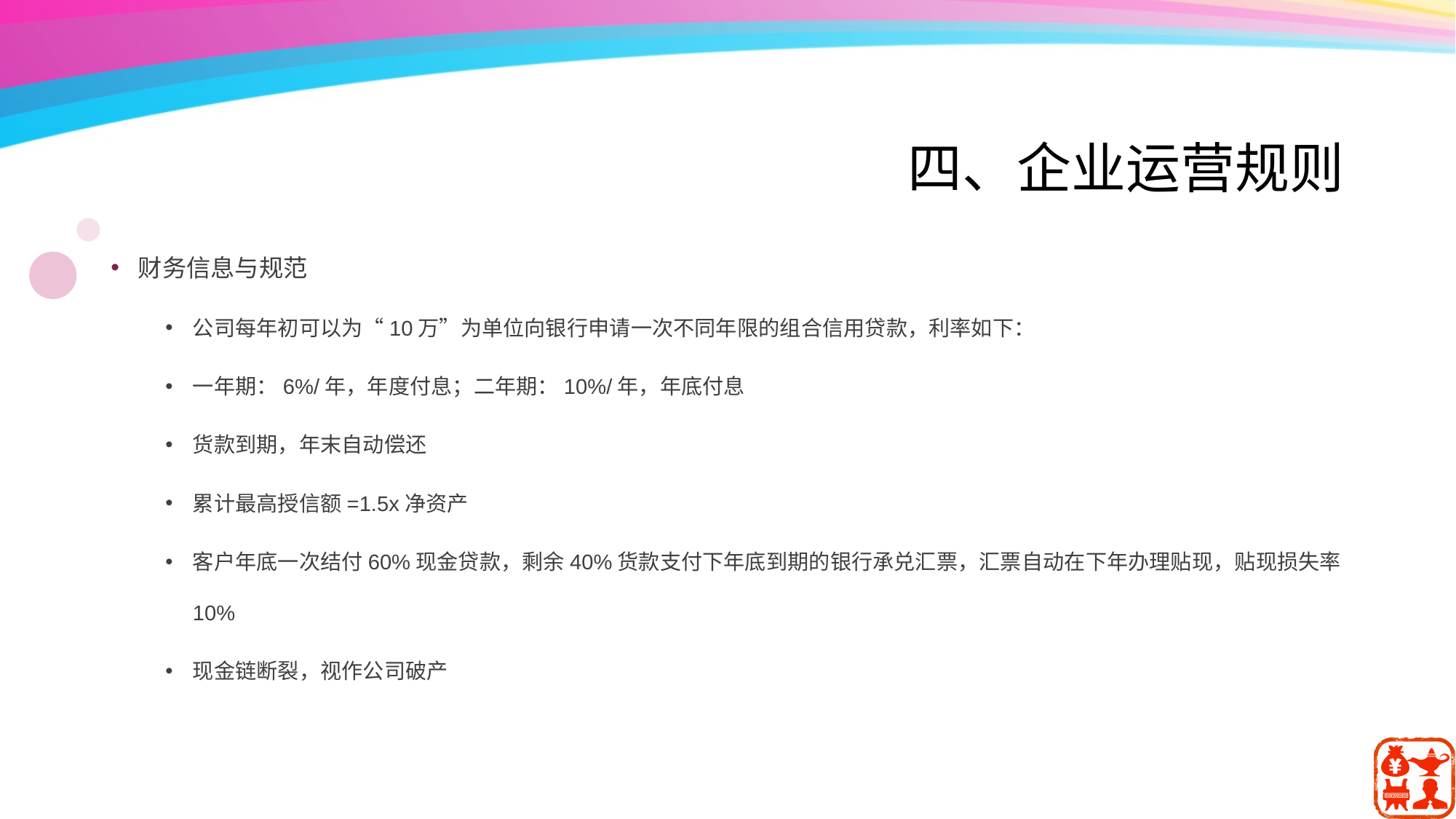

# 四、企业运营规则

财务信息与规范
公司每年初可以为“10万”为单位向银行申请一次不同年限的组合信用贷款，利率如下：
一年期：6%/年，年度付息；二年期：10%/年，年底付息
货款到期，年末自动偿还
累计最高授信额=1.5x净资产
客户年底一次结付60%现金贷款，剩余40%货款支付下年底到期的银行承兑汇票，汇票自动在下年办理贴现，贴现损失率10%
现金链断裂，视作公司破产